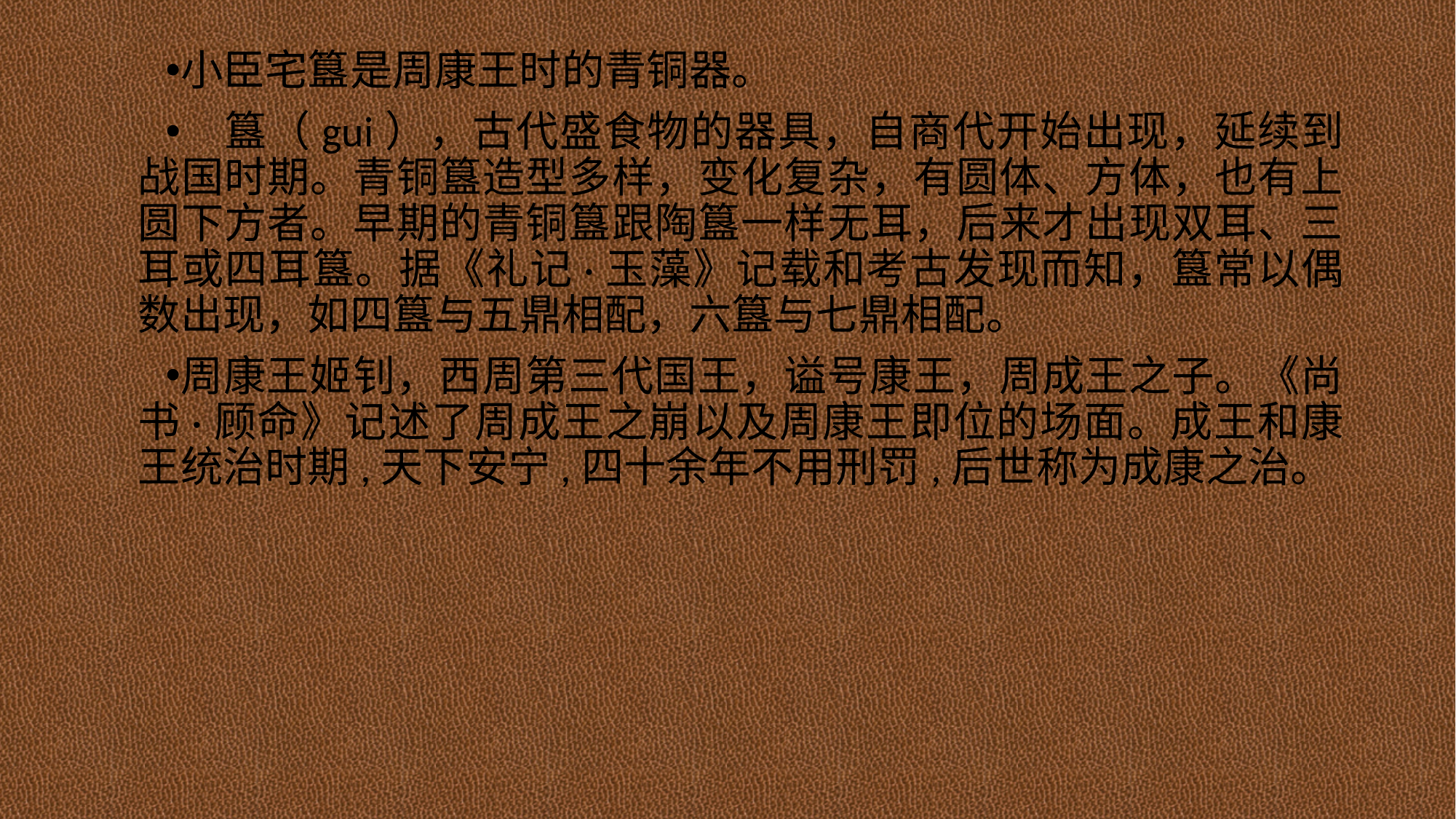

# 小臣宅簋是周康王时的青铜器。
　簋（gui），古代盛食物的器具，自商代开始出现，延续到战国时期。青铜簋造型多样，变化复杂，有圆体、方体，也有上圆下方者。早期的青铜簋跟陶簋一样无耳，后来才出现双耳、三耳或四耳簋。据《礼记·玉藻》记载和考古发现而知，簋常以偶数出现，如四簋与五鼎相配，六簋与七鼎相配。
周康王姬钊，西周第三代国王，谥号康王，周成王之子。《尚书·顾命》记述了周成王之崩以及周康王即位的场面。成王和康王统治时期,天下安宁,四十余年不用刑罚,后世称为成康之治。